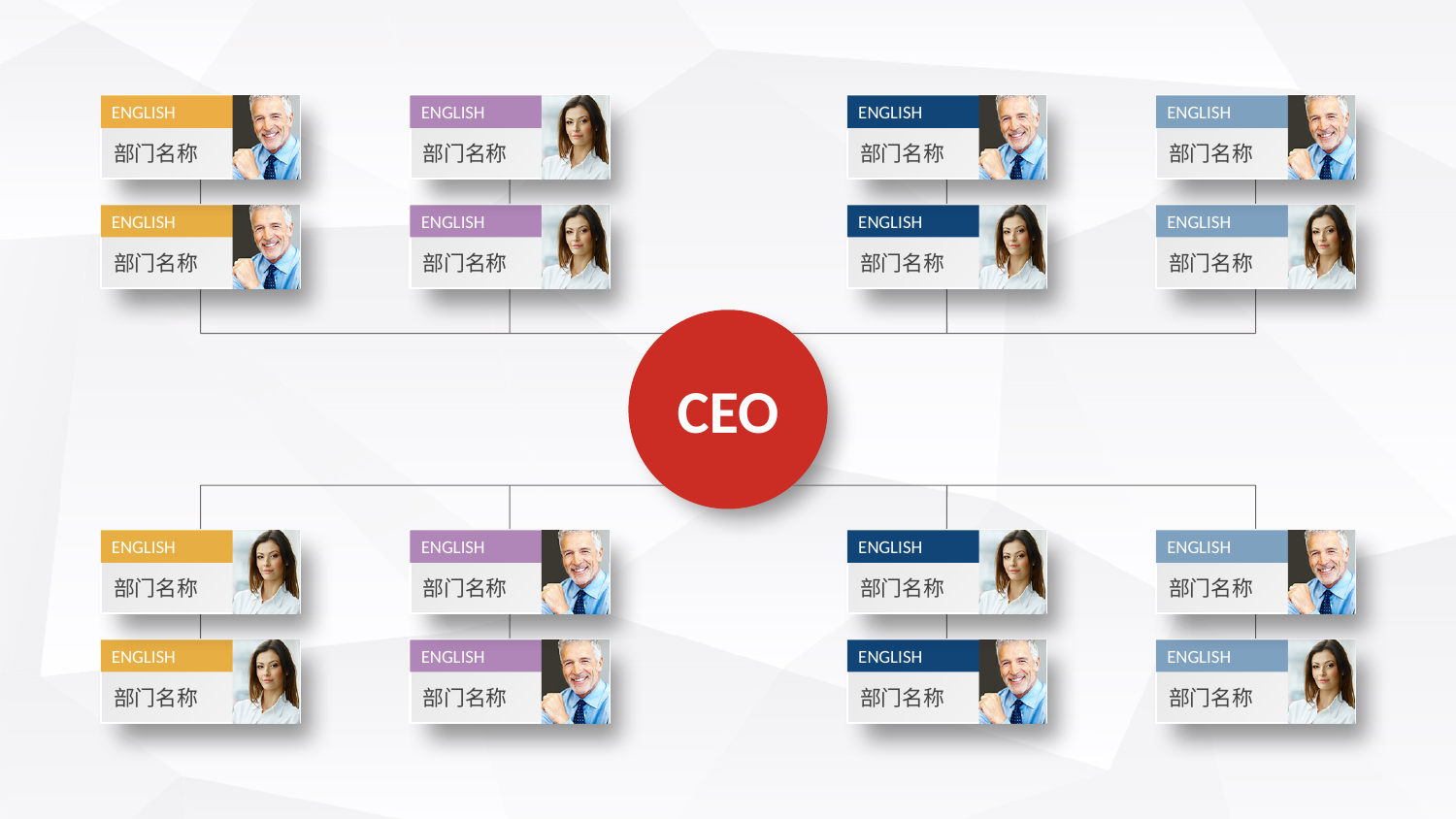

部门名称
ENGLISH

部门名称
ENGLISH

部门名称
ENGLISH

部门名称
ENGLISH

部门名称
ENGLISH

部门名称
ENGLISH

部门名称
ENGLISH

部门名称
ENGLISH

CEO

部门名称
ENGLISH

部门名称
ENGLISH

部门名称
ENGLISH

部门名称
ENGLISH

部门名称
ENGLISH

部门名称
ENGLISH

部门名称
ENGLISH

部门名称
ENGLISH